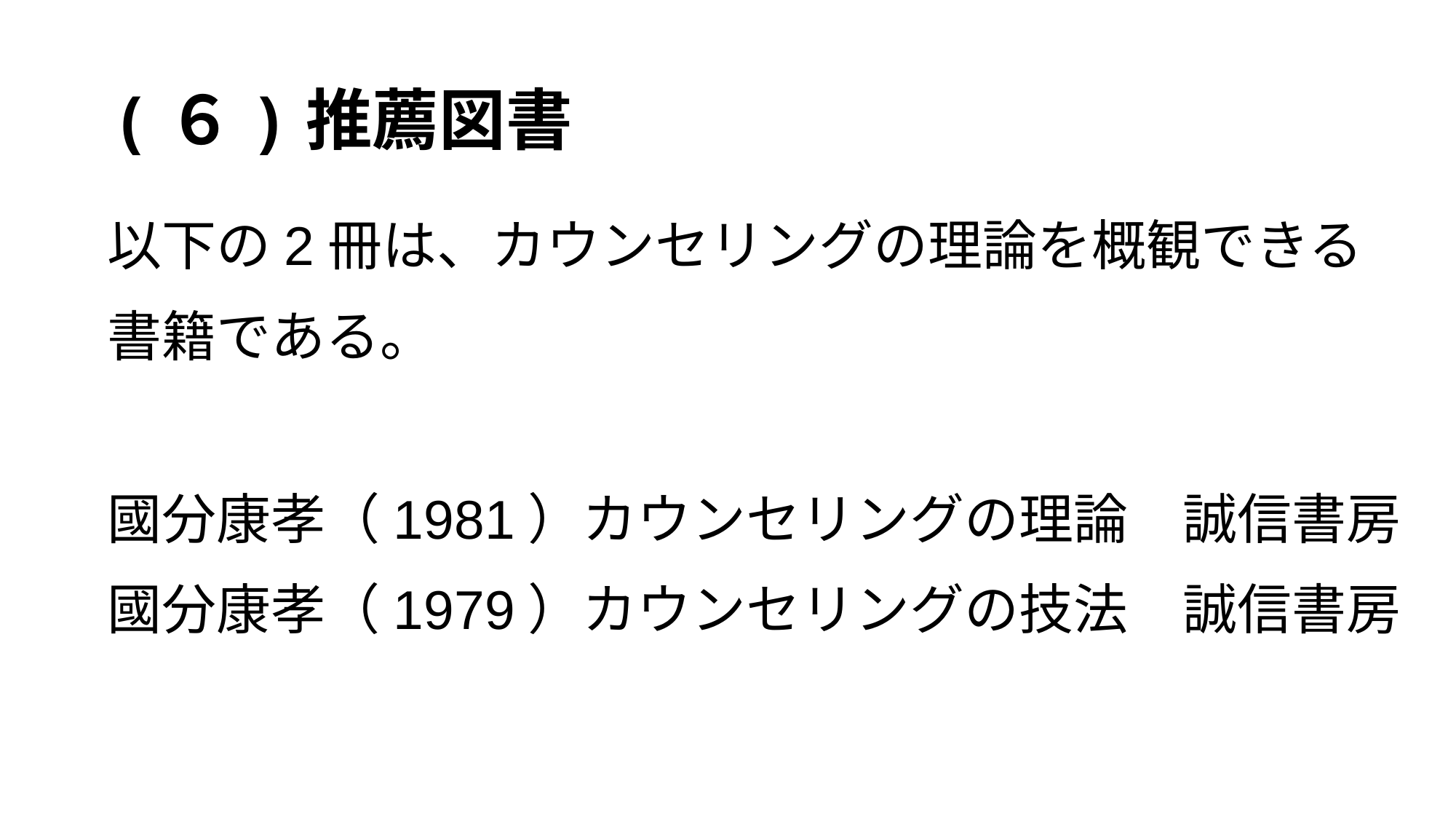

# (６)推薦図書
以下の2冊は、カウンセリングの理論を概観できる
書籍である。

國分康孝（1981）カウンセリングの理論　誠信書房
國分康孝（1979）カウンセリングの技法　誠信書房